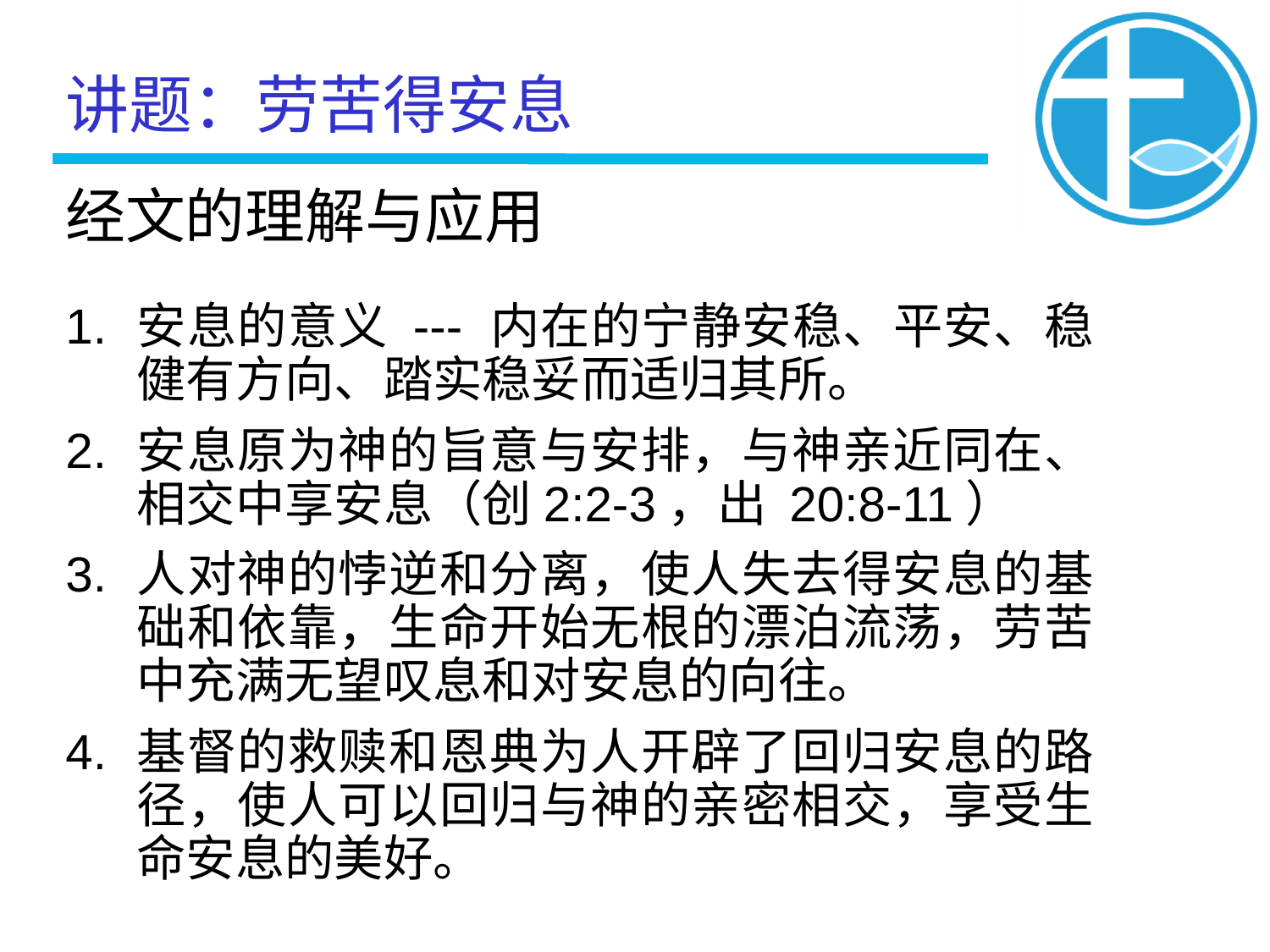

讲题：劳苦得安息
经文的理解与应用

安息的意义 --- 内在的宁静安稳、平安、稳健有方向、踏实稳妥而适归其所。
安息原为神的旨意与安排，与神亲近同在、相交中享安息（创2:2-3，出 20:8-11）
人对神的悖逆和分离，使人失去得安息的基础和依靠，生命开始无根的漂泊流荡，劳苦中充满无望叹息和对安息的向往。
基督的救赎和恩典为人开辟了回归安息的路径，使人可以回归与神的亲密相交，享受生命安息的美好。